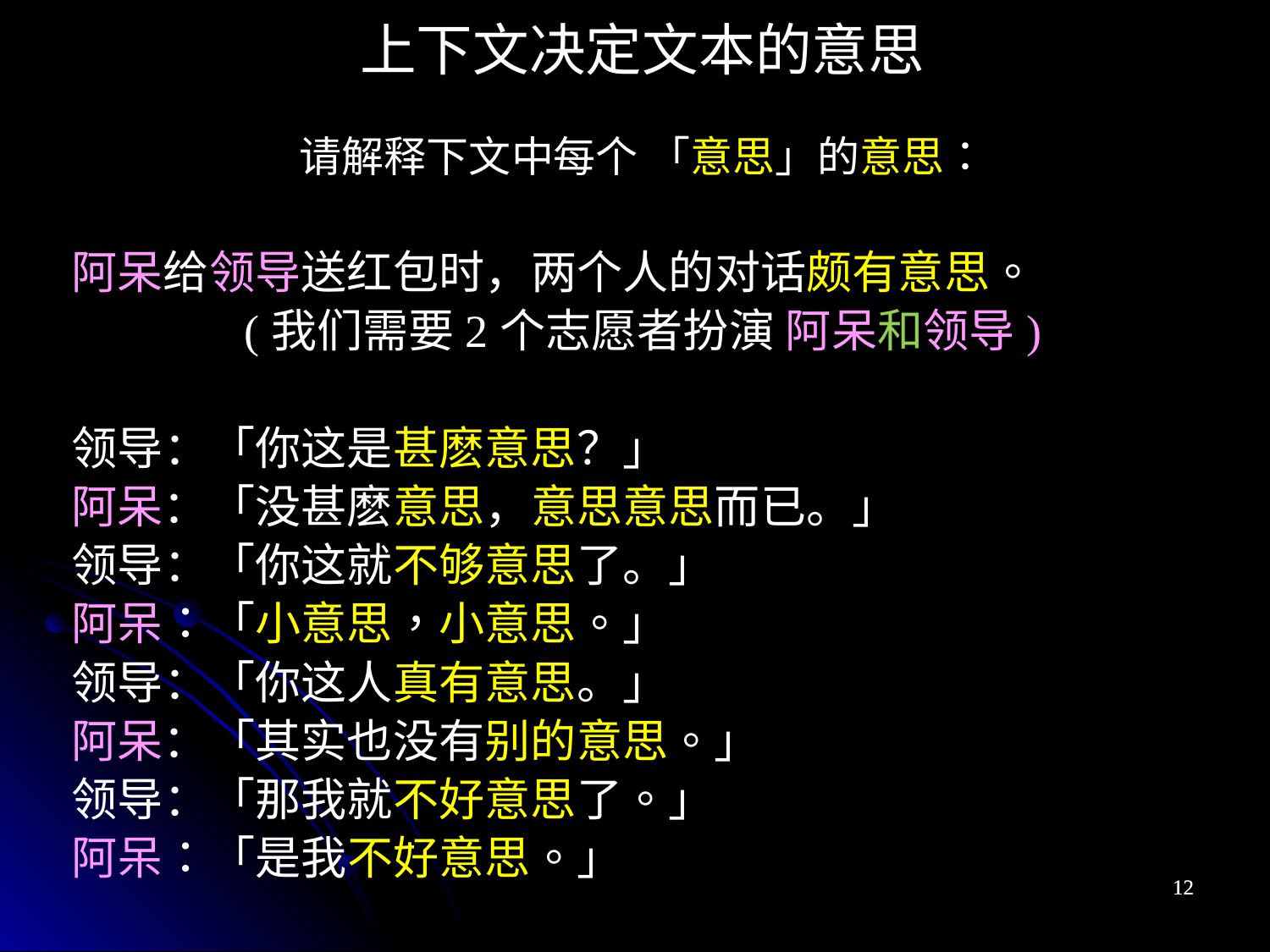

上下文决定文本的意思
请解释下文中每个 「意思」的意思：

阿呆给领导送红包时，两个人的对话颇有意思。
(我们需要2个志愿者扮演 阿呆和领导)

领导：「你这是甚麽意思？」
阿呆：「没甚麽意思，意思意思而已。」
领导：「你这就不够意思了。」
阿呆：「小意思，小意思。」
领导：「你这人真有意思。」
阿呆：「其实也没有别的意思。」
领导：「那我就不好意思了。」
阿呆：「是我不好意思。」
12
12